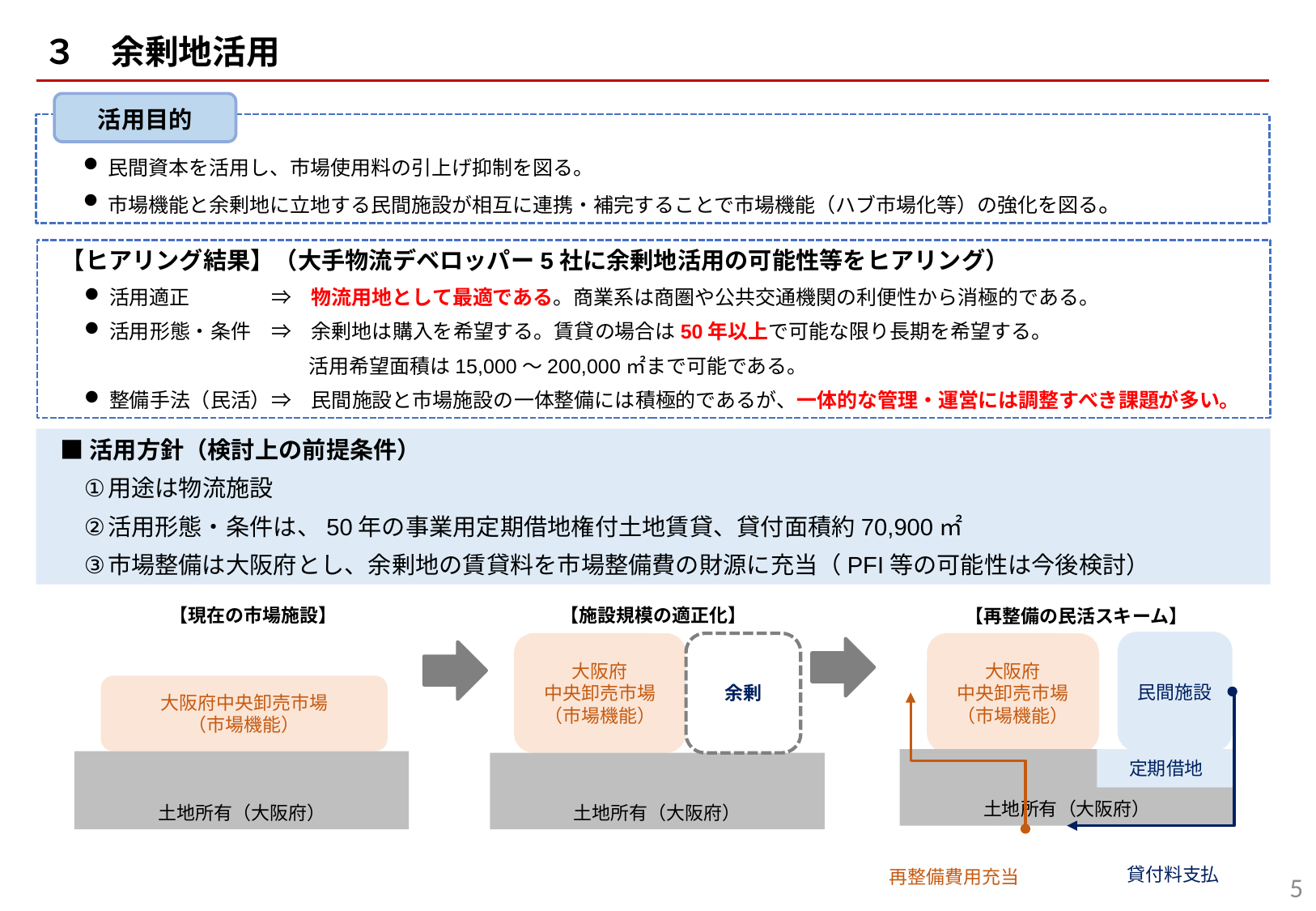

３　余剰地活用
活用目的

民間資本を活用し、市場使用料の引上げ抑制を図る。
市場機能と余剰地に立地する民間施設が相互に連携・補完することで市場機能（ハブ市場化等）の強化を図る。
【ヒアリング結果】（大手物流デベロッパー5社に余剰地活用の可能性等をヒアリング）
活用適正　　　　⇒　物流用地として最適である。商業系は商圏や公共交通機関の利便性から消極的である。
活用形態・条件　⇒　余剰地は購入を希望する。賃貸の場合は50年以上で可能な限り長期を希望する。
　　　　　　　　　　　　 活用希望面積は15,000～200,000㎡まで可能である。
整備手法（民活）⇒　民間施設と市場施設の一体整備には積極的であるが、一体的な管理・運営には調整すべき課題が多い。
■活用方針（検討上の前提条件）
用途は物流施設
活用形態・条件は、50年の事業用定期借地権付土地賃貸、貸付面積約70,900㎡
市場整備は大阪府とし、余剰地の賃貸料を市場整備費の財源に充当（PFI等の可能性は今後検討）
【現在の市場施設】
【施設規模の適正化】
【再整備の民活スキーム】
民間施設
大阪府
中央卸売市場
（市場機能）

余剰
土地所有（大阪府）
大阪府
中央卸売市場
（市場機能）

大阪府中央卸売市場
（市場機能）
土地所有（大阪府）
土地所有（大阪府）
定期借地
貸付料支払
再整備費用充当
5